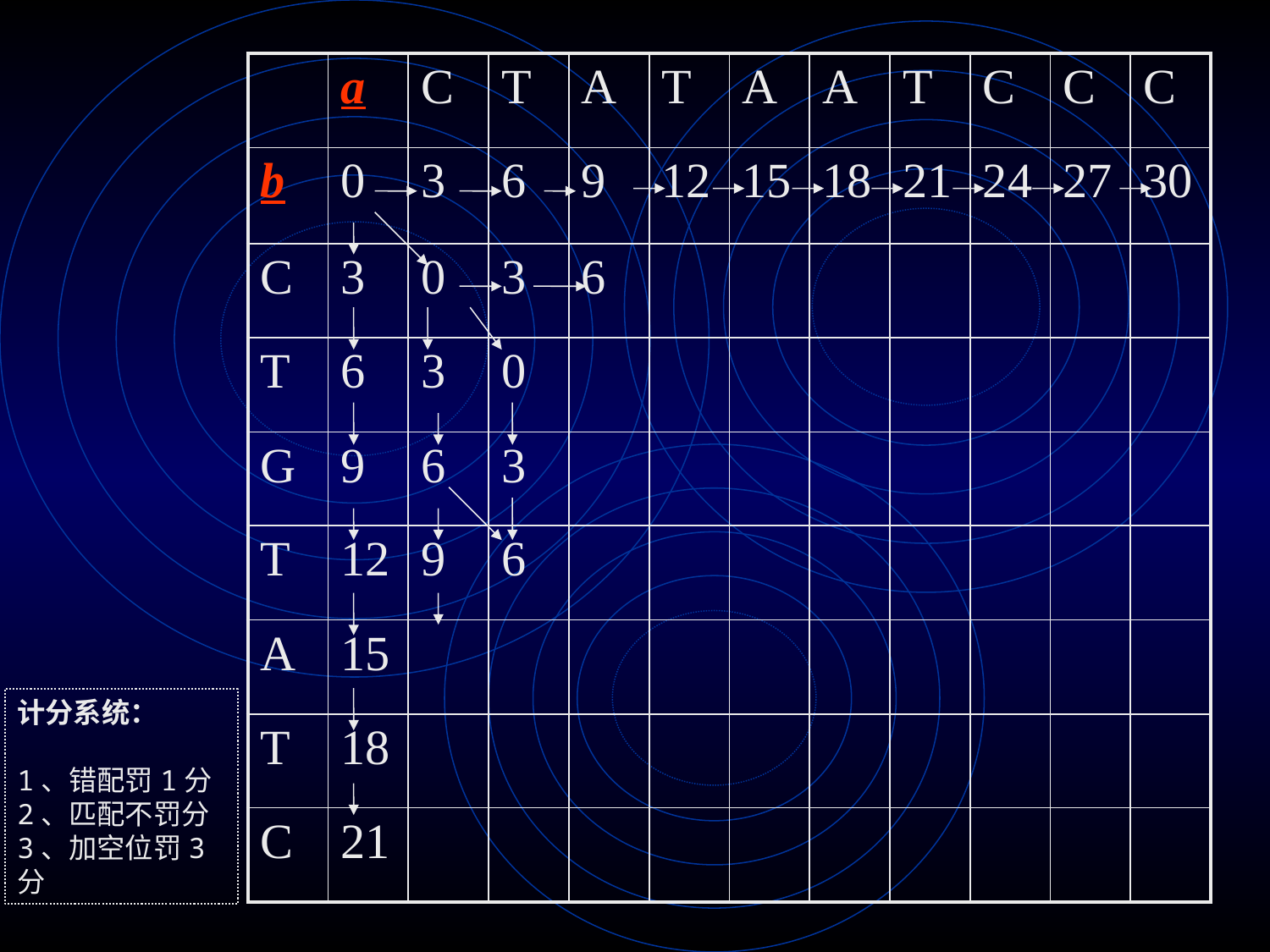

|  | a | C | T | A | T | A | A | T | C | C | C |
| --- | --- | --- | --- | --- | --- | --- | --- | --- | --- | --- | --- |
| b | 0 | 3 | 6 | 9 | 12 | 15 | 18 | 21 | 24 | 27 | 30 |
| C | 3 | 0 | 3 | 6 |  |  |  |  |  |  |  |
| T | 6 | 3 | 0 |  |  |  |  |  |  |  |  |
| G | 9 | 6 | 3 |  |  |  |  |  |  |  |  |
| T | 12 | 9 | 6 |  |  |  |  |  |  |  |  |
| A | 15 |  |  |  |  |  |  |  |  |  |  |
| T | 18 |  |  |  |  |  |  |  |  |  |  |
| C | 21 |  |  |  |  |  |  |  |  |  |  |

计分系统：

1、错配罚1分
2、匹配不罚分
3、加空位罚3分